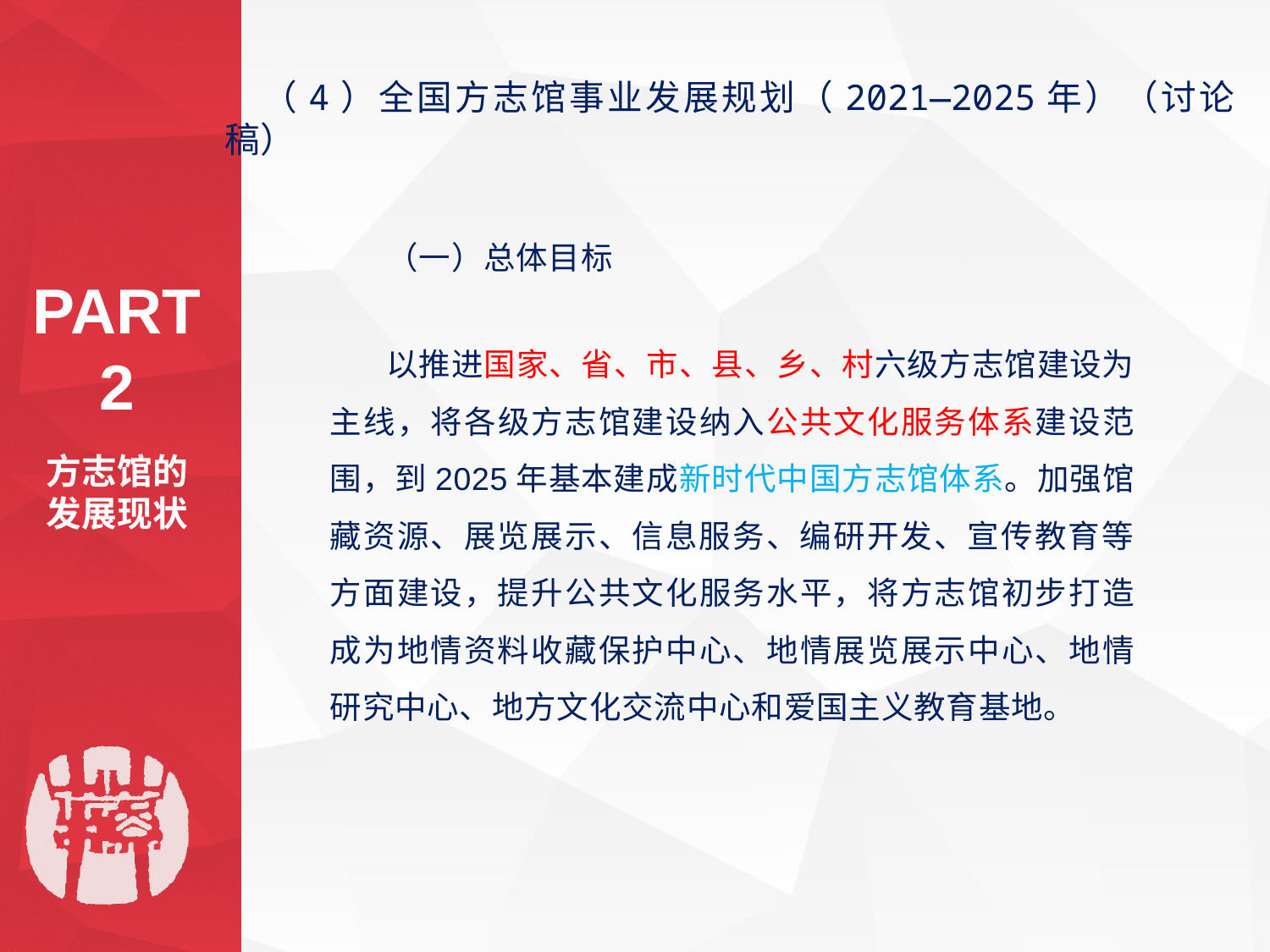

（4）全国方志馆事业发展规划（2021—2025年）（讨论稿）
（一）总体目标

以推进国家、省、市、县、乡、村六级方志馆建设为主线，将各级方志馆建设纳入公共文化服务体系建设范围，到2025年基本建成新时代中国方志馆体系。加强馆藏资源、展览展示、信息服务、编研开发、宣传教育等方面建设，提升公共文化服务水平，将方志馆初步打造成为地情资料收藏保护中心、地情展览展示中心、地情研究中心、地方文化交流中心和爱国主义教育基地。
PART 2
方志馆的发展现状